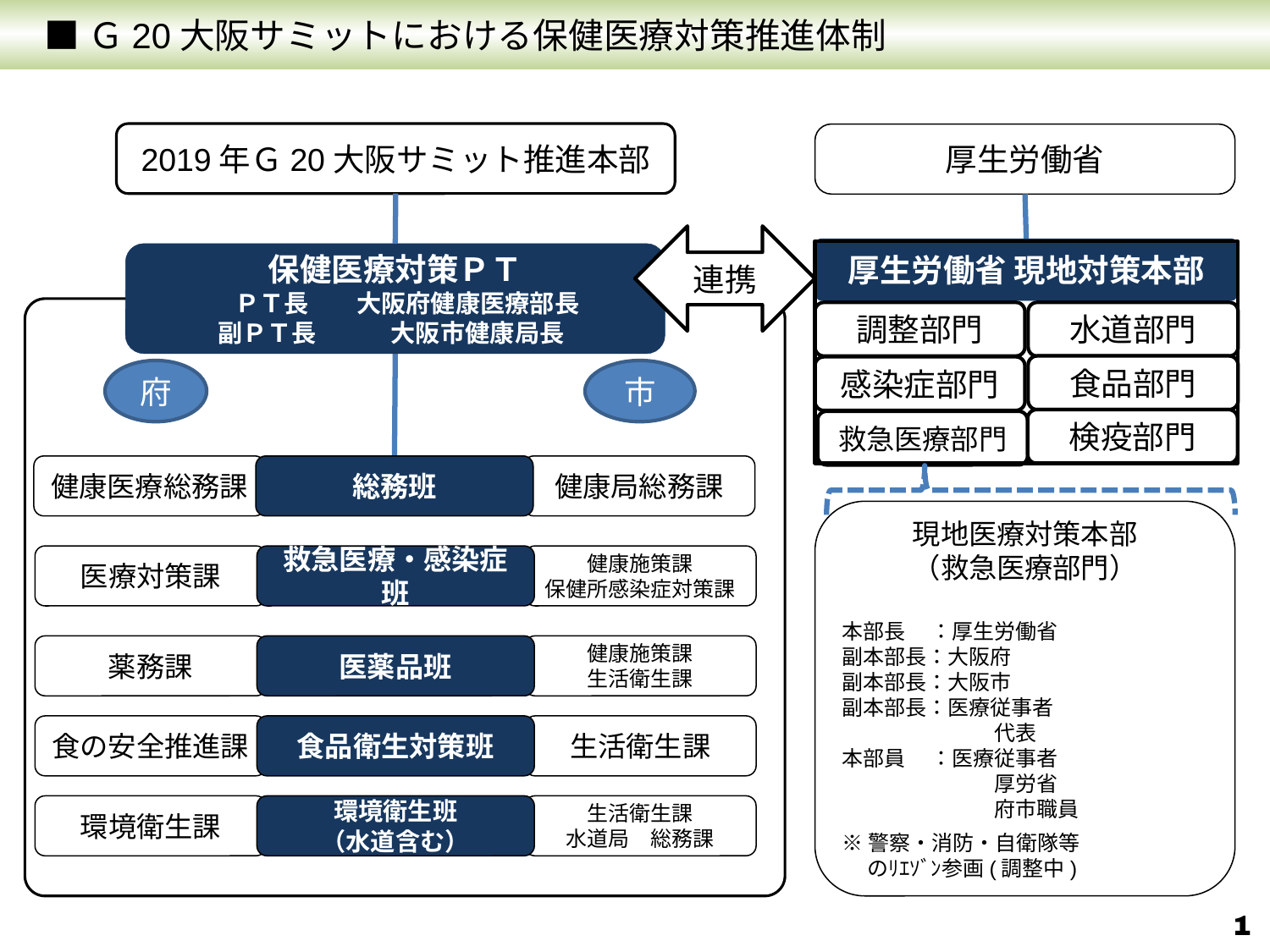

■ Ｇ20大阪サミットにおける保健医療対策推進体制
2019年Ｇ20大阪サミット推進本部
厚生労働省
連携
厚生労働省 現地対策本部

保健医療対策ＰＴ
　　　   ＰＴ長　    大阪府健康医療部長
　　　副ＰＴ長　　　大阪市健康局長

調整部門
水道部門
食品部門
感染症部門
府
市
検疫部門
救急医療部門
健康医療総務課
総務班
健康局総務課
現地医療対策本部
（救急医療部門）

本部長　 ：厚生労働省
副本部長：大阪府
副本部長：大阪市
副本部長：医療従事者
　　　　　　　 代表
本部員　 ：医療従事者
　　　　　　　 厚労省
　　　　　　　 府市職員

※警察・消防・自衛隊等
　 のﾘｴｿﾞﾝ参画(調整中)
医療対策課
救急医療・感染症班
健康施策課
保健所感染症対策課
薬務課
医薬品班
健康施策課
生活衛生課
食の安全推進課
食品衛生対策班
生活衛生課
環境衛生課
環境衛生班
（水道含む）
生活衛生課
水道局　総務課
1